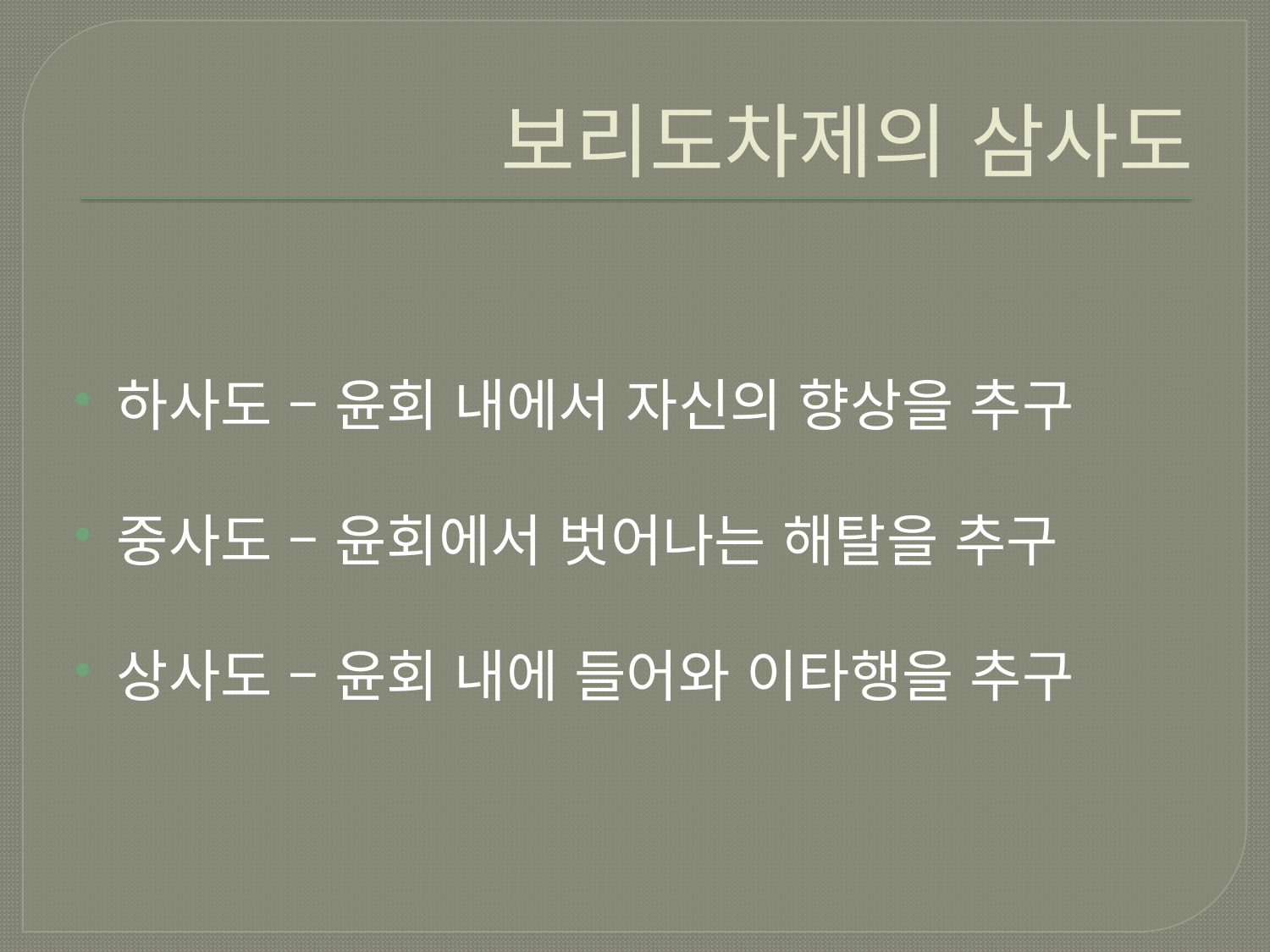

# 보리도차제의 삼사도

하사도 – 윤회 내에서 자신의 향상을 추구

중사도 – 윤회에서 벗어나는 해탈을 추구

상사도 – 윤회 내에 들어와 이타행을 추구